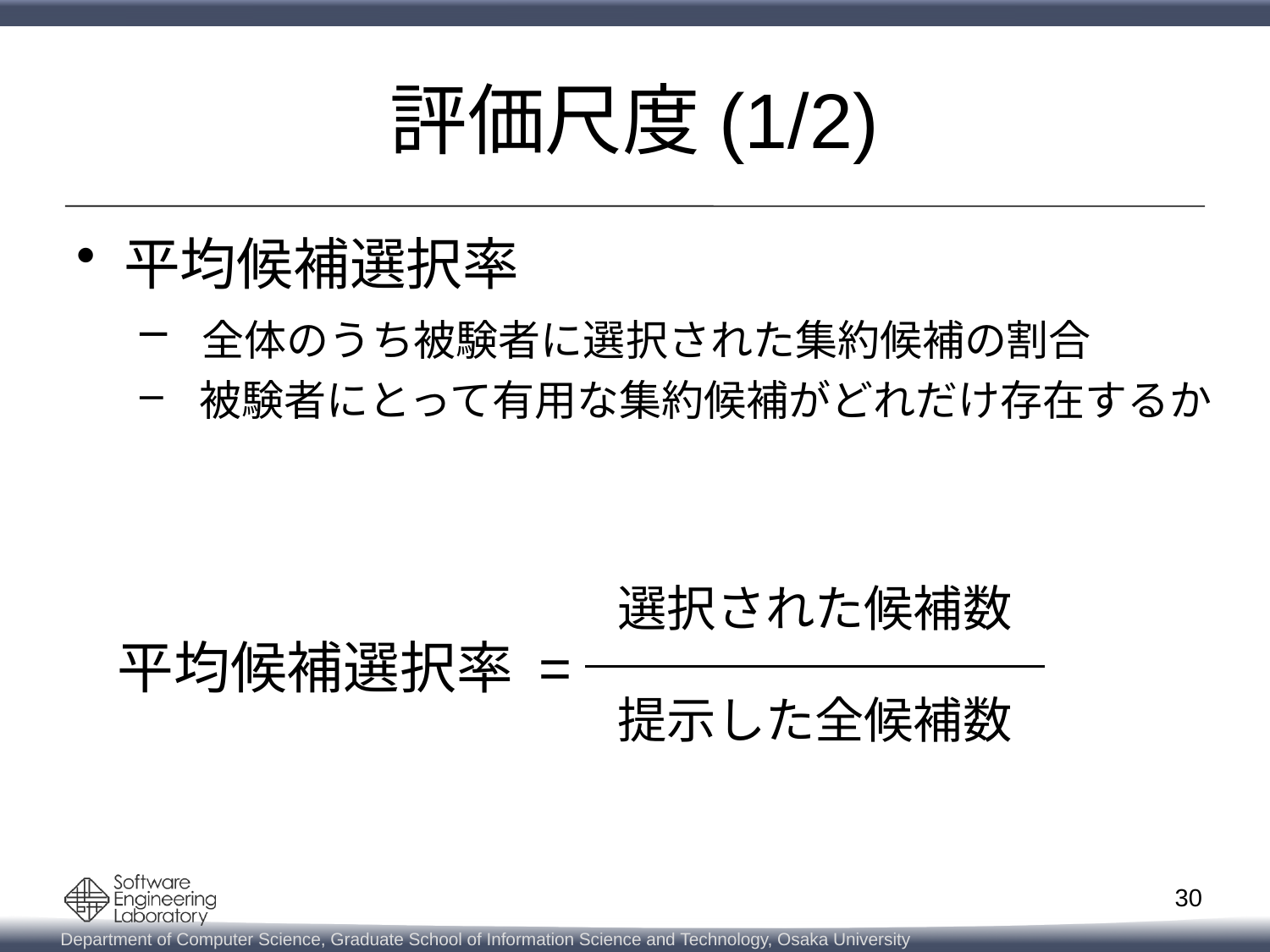

# 評価尺度(1/2)
平均候補選択率
 全体のうち被験者に選択された集約候補の割合
 被験者にとって有用な集約候補がどれだけ存在するか
選択された候補数
平均候補選択率 =
提示した全候補数
30